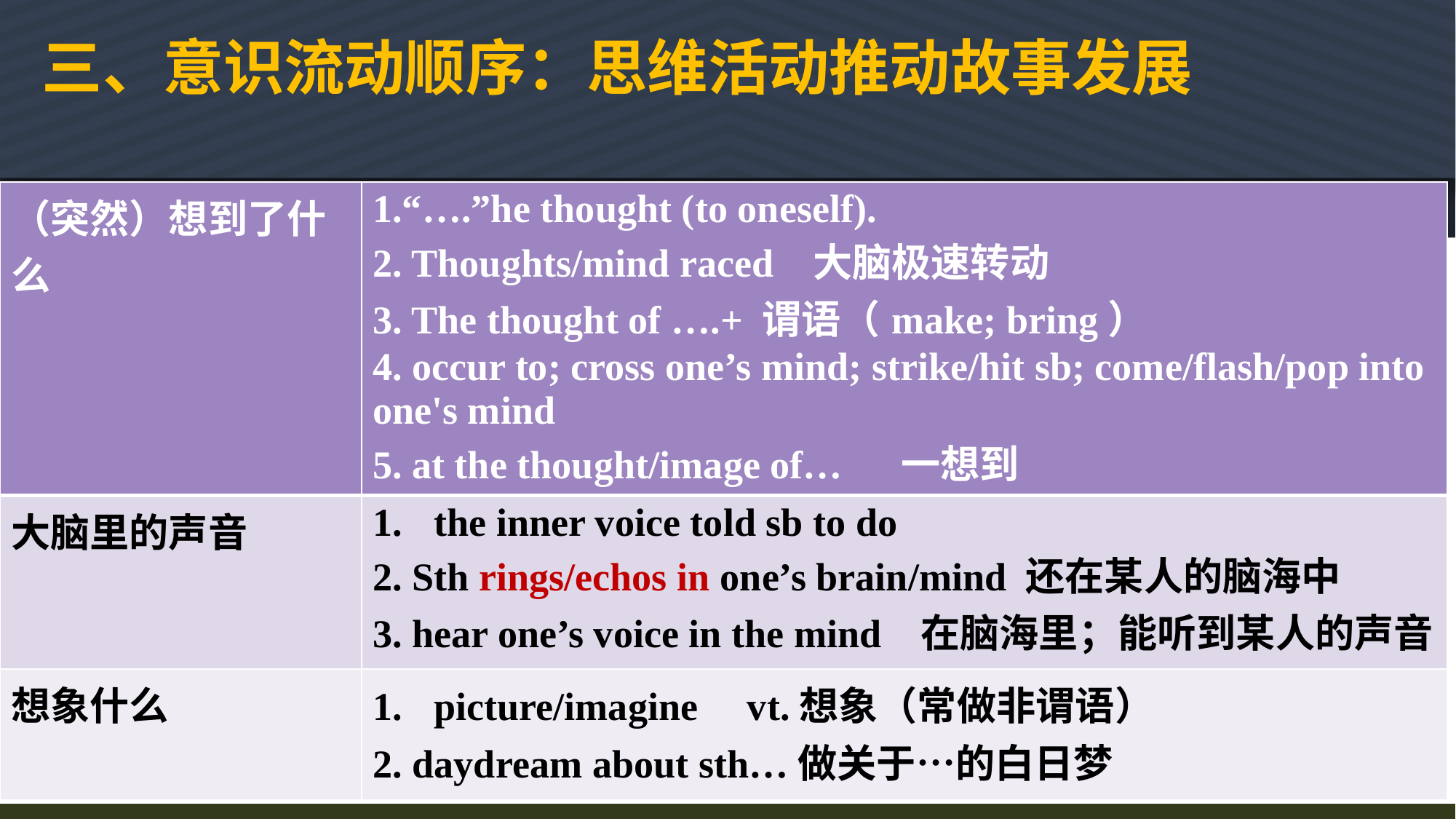

三、意识流动顺序：思维活动推动故事发展
| （突然）想到了什么 | 1.“….”he thought (to oneself). 2. Thoughts/mind raced 大脑极速转动 3. The thought of ….+ 谓语（make; bring） 4. occur to; cross one’s mind; strike/hit sb; come/flash/pop into one's mind 5. at the thought/image of… 一想到 |
| --- | --- |
| 大脑里的声音 | the inner voice told sb to do 2. Sth rings/echos in one’s brain/mind 还在某人的脑海中 3. hear one’s voice in the mind 在脑海里；能听到某人的声音 |
| 想象什么 | picture/imagine vt.想象（常做非谓语） 2. daydream about sth…做关于…的白日梦 |